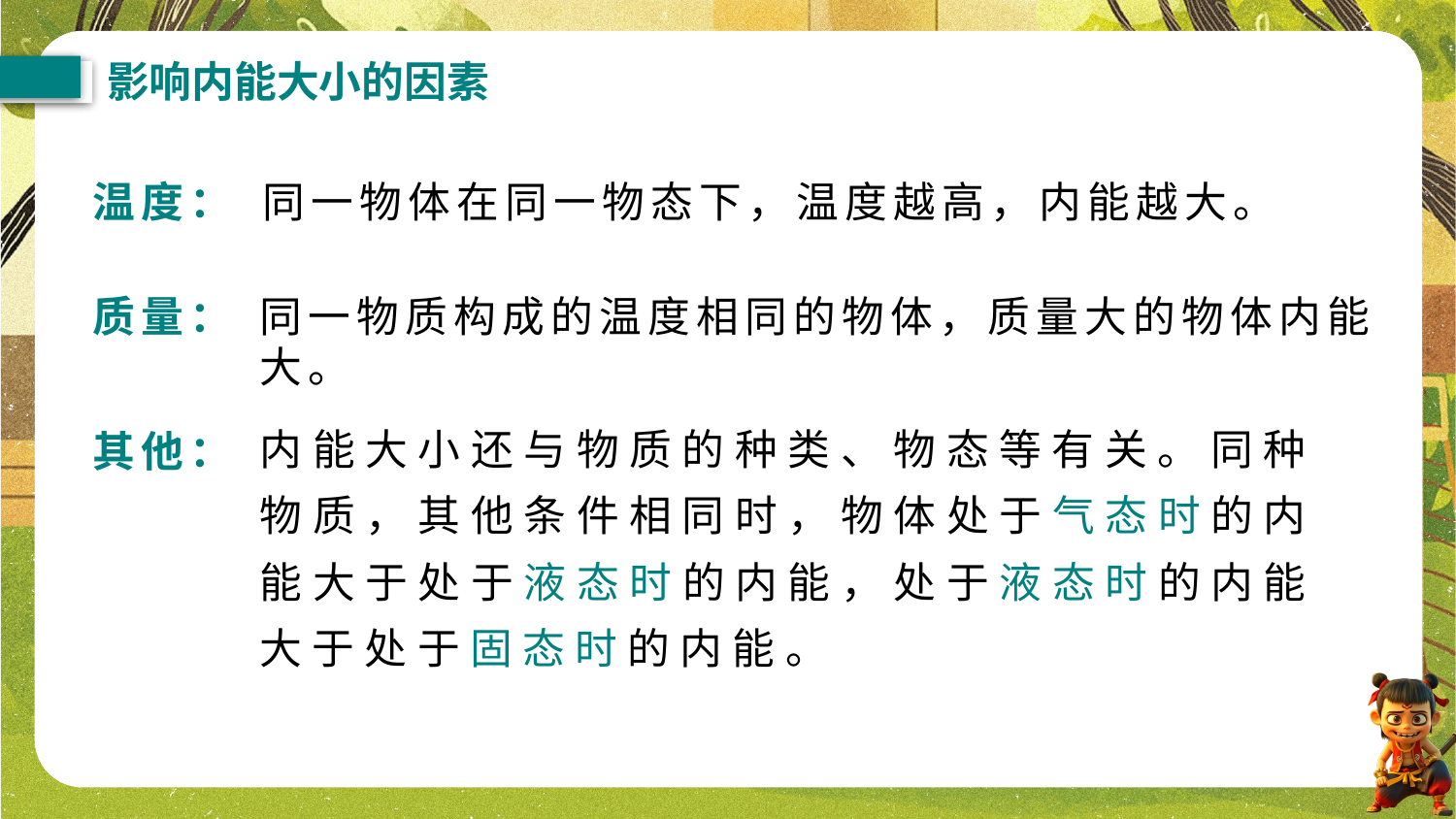

影响内能大小的因素

温度：
同一物体在同一物态下，温度越高，内能越大。
质量：
同一物质构成的温度相同的物体，质量大的物体内能大。
内能大小还与物质的种类、物态等有关。同种物质，其他条件相同时，物体处于气态时的内能大于处于液态时的内能，处于液态时的内能大于处于固态时的内能。
其他：